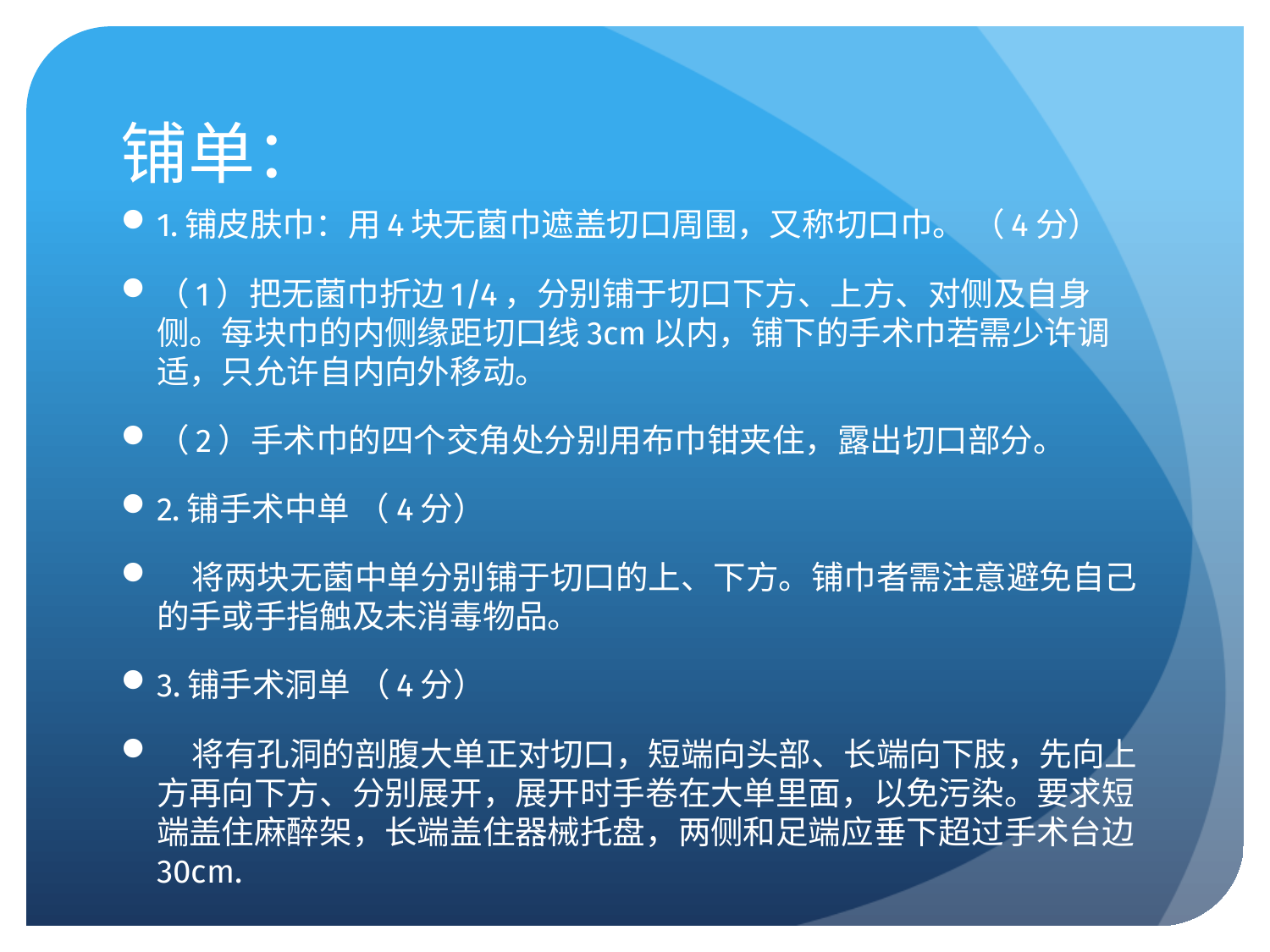

# 铺单：
1.铺皮肤巾：用4块无菌巾遮盖切口周围，又称切口巾。 （4分）
（1）把无菌巾折边1/4，分别铺于切口下方、上方、对侧及自身侧。每块巾的内侧缘距切口线3cm以内，铺下的手术巾若需少许调适，只允许自内向外移动。
（2）手术巾的四个交角处分别用布巾钳夹住，露出切口部分。
2.铺手术中单 （4分）
    将两块无菌中单分别铺于切口的上、下方。铺巾者需注意避免自己的手或手指触及未消毒物品。
3.铺手术洞单 （4分）
    将有孔洞的剖腹大单正对切口，短端向头部、长端向下肢，先向上方再向下方、分别展开，展开时手卷在大单里面，以免污染。要求短端盖住麻醉架，长端盖住器械托盘，两侧和足端应垂下超过手术台边30cm.